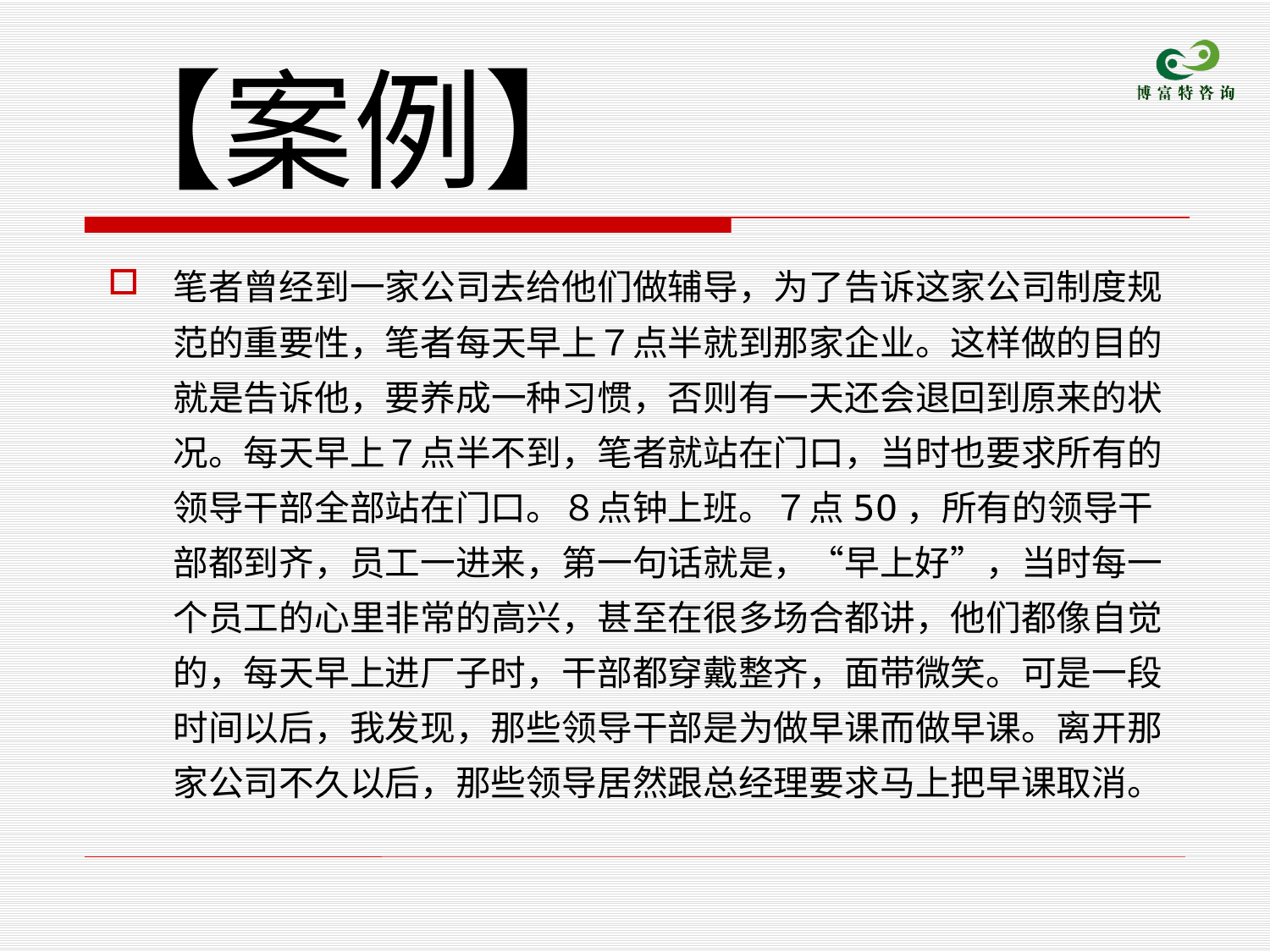

# 【案例】
笔者曾经到一家公司去给他们做辅导，为了告诉这家公司制度规范的重要性，笔者每天早上７点半就到那家企业。这样做的目的就是告诉他，要养成一种习惯，否则有一天还会退回到原来的状况。每天早上７点半不到，笔者就站在门口，当时也要求所有的领导干部全部站在门口。８点钟上班。７点50，所有的领导干部都到齐，员工一进来，第一句话就是，“早上好”，当时每一个员工的心里非常的高兴，甚至在很多场合都讲，他们都像自觉的，每天早上进厂子时，干部都穿戴整齐，面带微笑。可是一段时间以后，我发现，那些领导干部是为做早课而做早课。离开那家公司不久以后，那些领导居然跟总经理要求马上把早课取消。
280